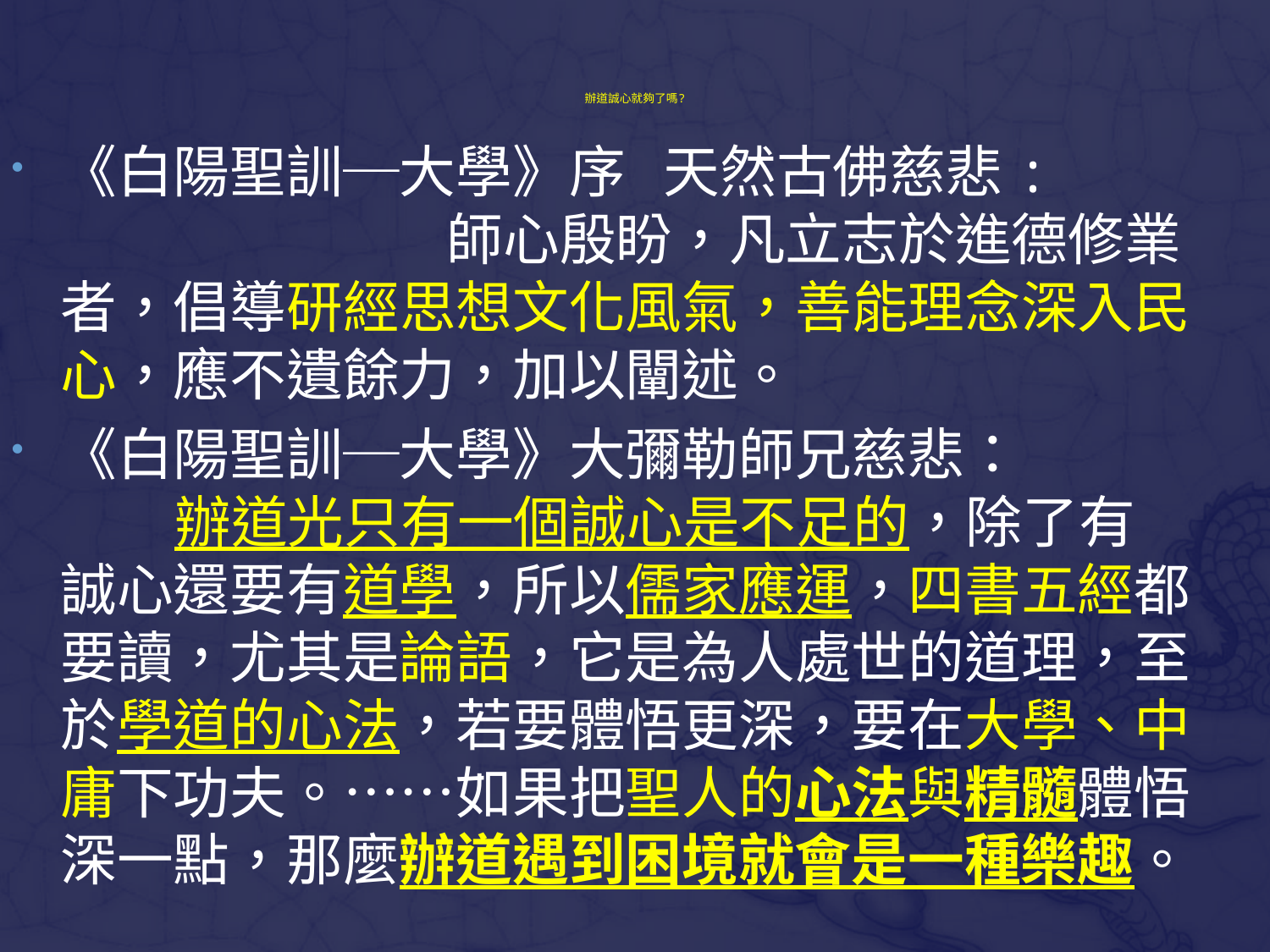

# 辦道誠心就夠了嗎?
《白陽聖訓─大學》序   天然古佛慈悲:                師心殷盼，凡立志於進德修業者，倡導研經思想文化風氣，善能理念深入民心，應不遺餘力，加以闡述。
《白陽聖訓─大學》大彌勒師兄慈悲：                       辦道光只有一個誠心是不足的，除了有誠心還要有道學，所以儒家應運，四書五經都要讀，尤其是論語，它是為人處世的道理，至於學道的心法，若要體悟更深，要在大學、中庸下功夫。……如果把聖人的心法與精髓體悟深一點，那麼辦道遇到困境就會是一種樂趣。